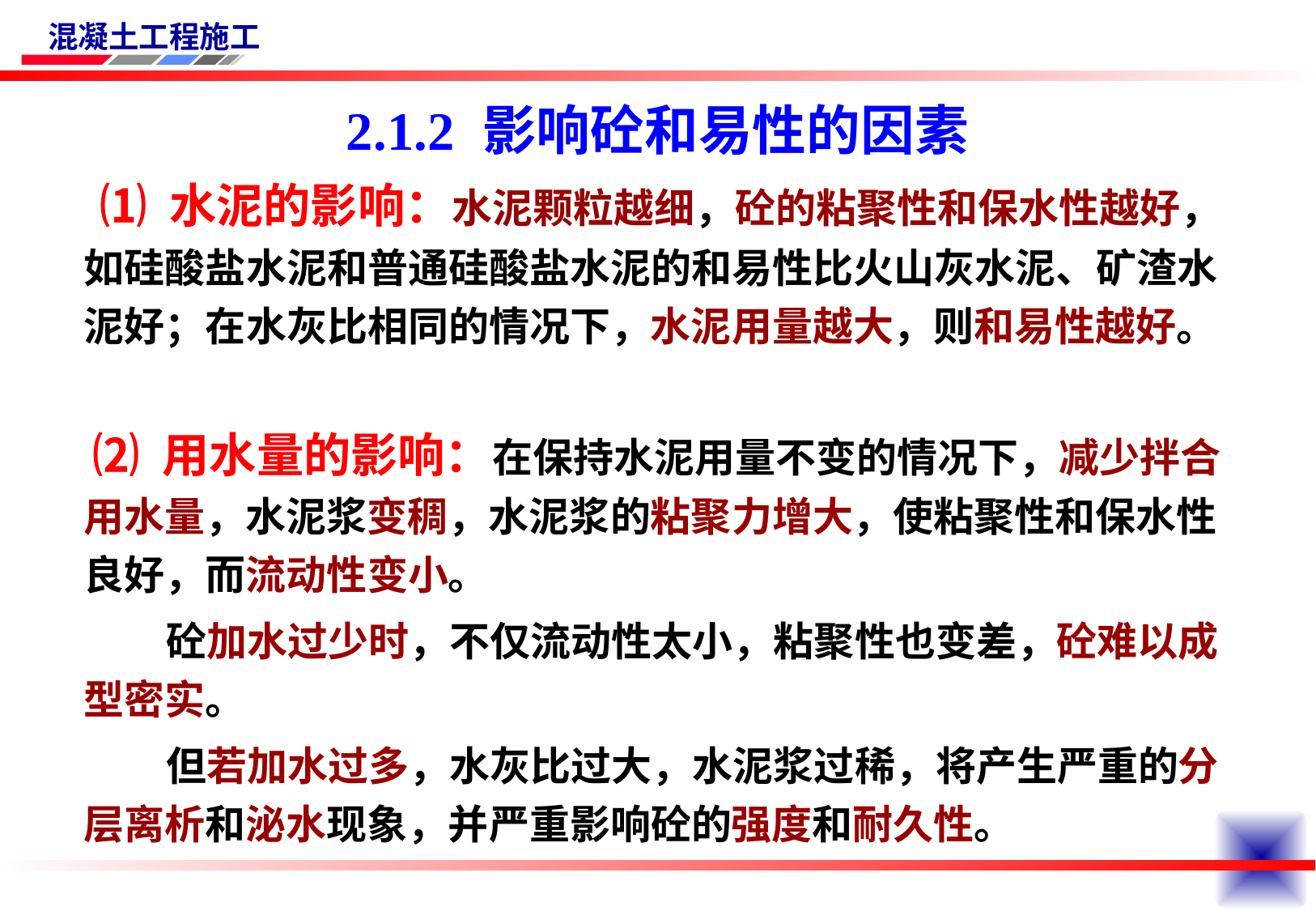

# 2.1.2 影响砼和易性的因素
        ⑴ 水泥的影响：水泥颗粒越细，砼的粘聚性和保水性越好，如硅酸盐水泥和普通硅酸盐水泥的和易性比火山灰水泥、矿渣水泥好；在水灰比相同的情况下，水泥用量越大，则和易性越好。
      ⑵ 用水量的影响：在保持水泥用量不变的情况下，减少拌合用水量，水泥浆变稠，水泥浆的粘聚力增大，使粘聚性和保水性良好，而流动性变小。
             砼加水过少时，不仅流动性太小，粘聚性也变差，砼难以成型密实。
             但若加水过多，水灰比过大，水泥浆过稀，将产生严重的分层离析和泌水现象，并严重影响砼的强度和耐久性。